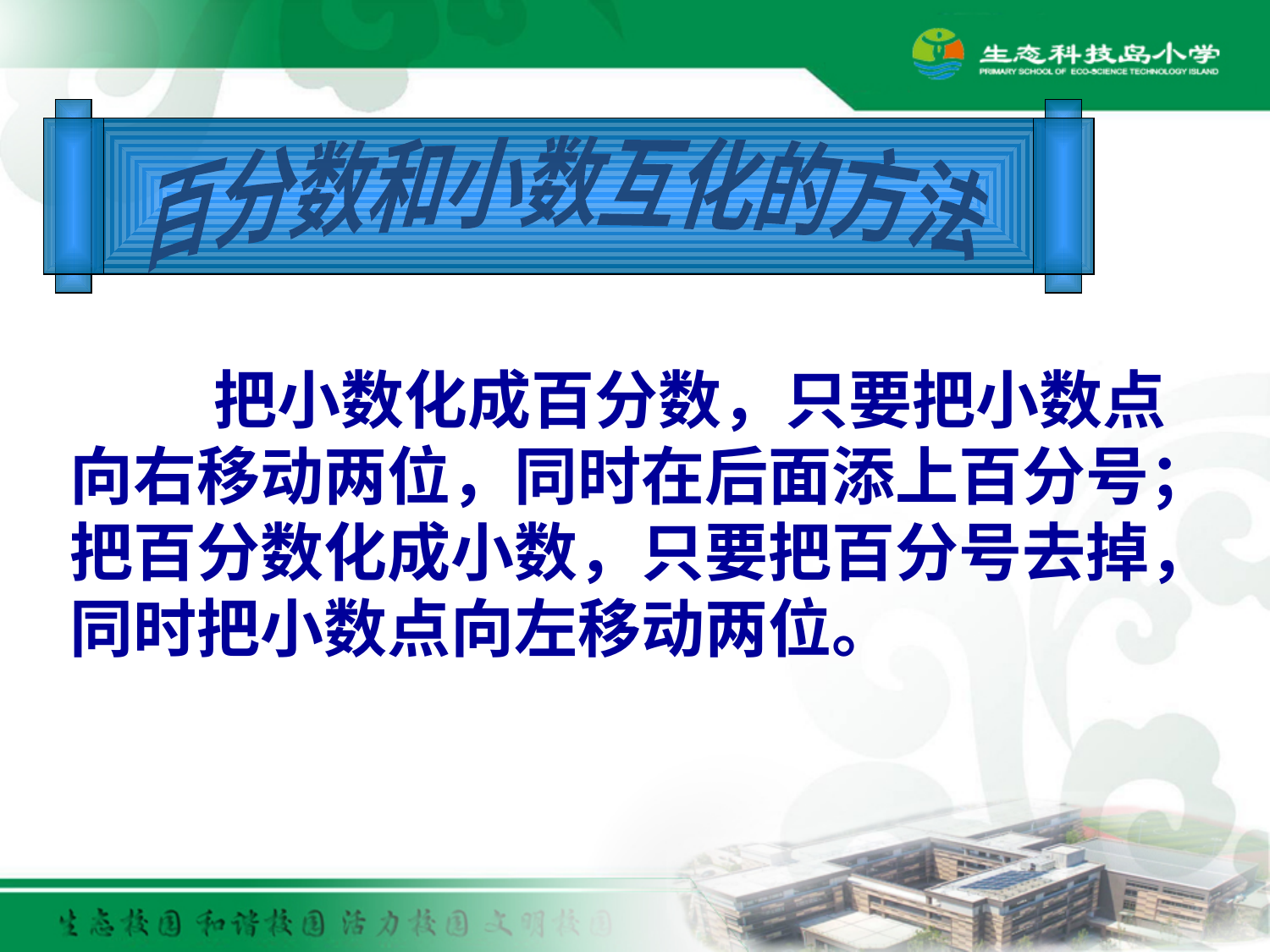

百分数和小数互化的方法
         把小数化成百分数，只要把小数点向右移动两位，同时在后面添上百分号；把百分数化成小数，只要把百分号去掉，同时把小数点向左移动两位。